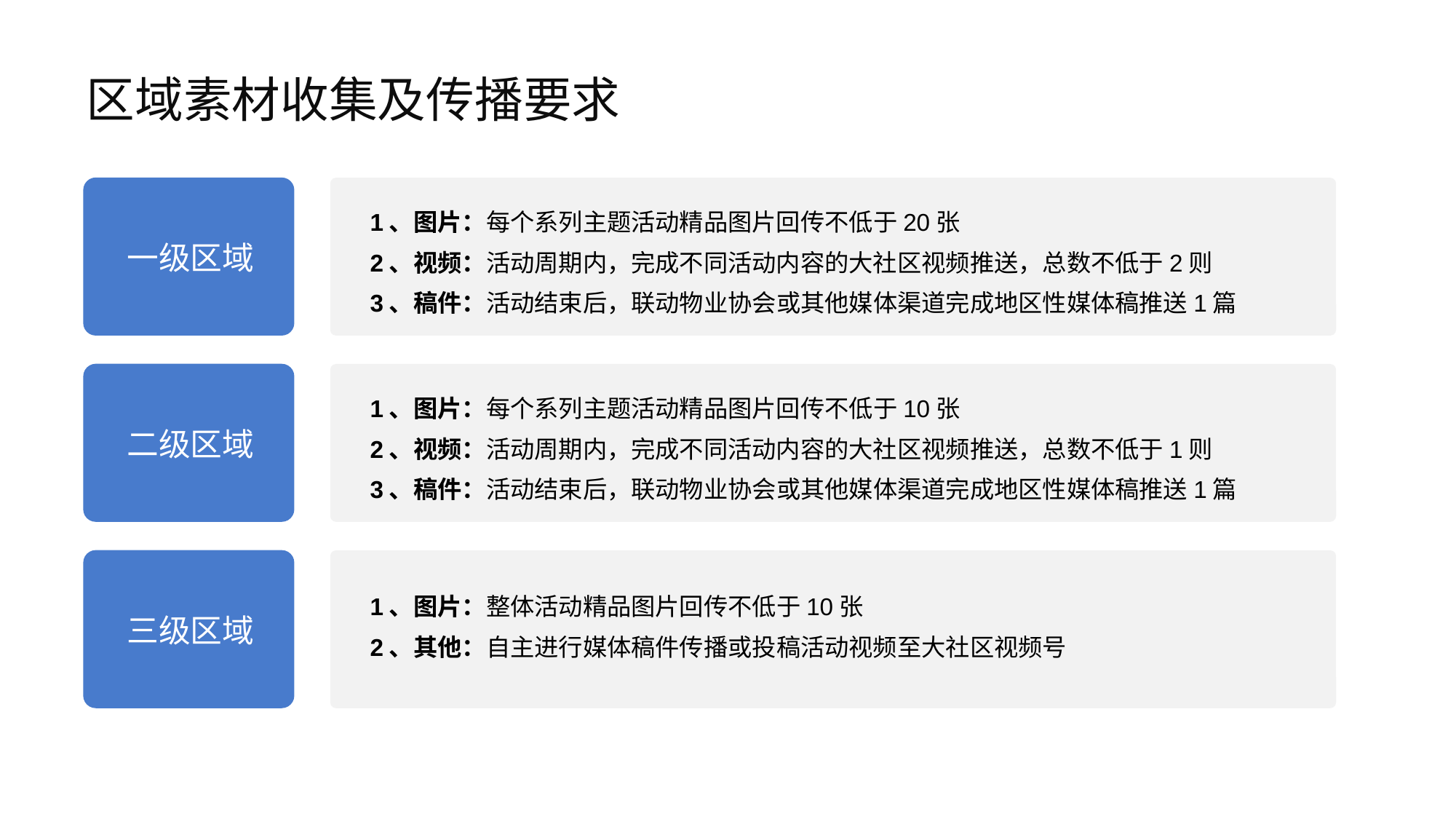

# 区域素材收集及传播要求

一级区域

1、图片：每个系列主题活动精品图片回传不低于20张
2、视频：活动周期内，完成不同活动内容的大社区视频推送，总数不低于2则
3、稿件：活动结束后，联动物业协会或其他媒体渠道完成地区性媒体稿推送1篇

二级区域

1、图片：每个系列主题活动精品图片回传不低于10张
2、视频：活动周期内，完成不同活动内容的大社区视频推送，总数不低于1则
3、稿件：活动结束后，联动物业协会或其他媒体渠道完成地区性媒体稿推送1篇

三级区域

1、图片：整体活动精品图片回传不低于10张
2、其他：自主进行媒体稿件传播或投稿活动视频至大社区视频号